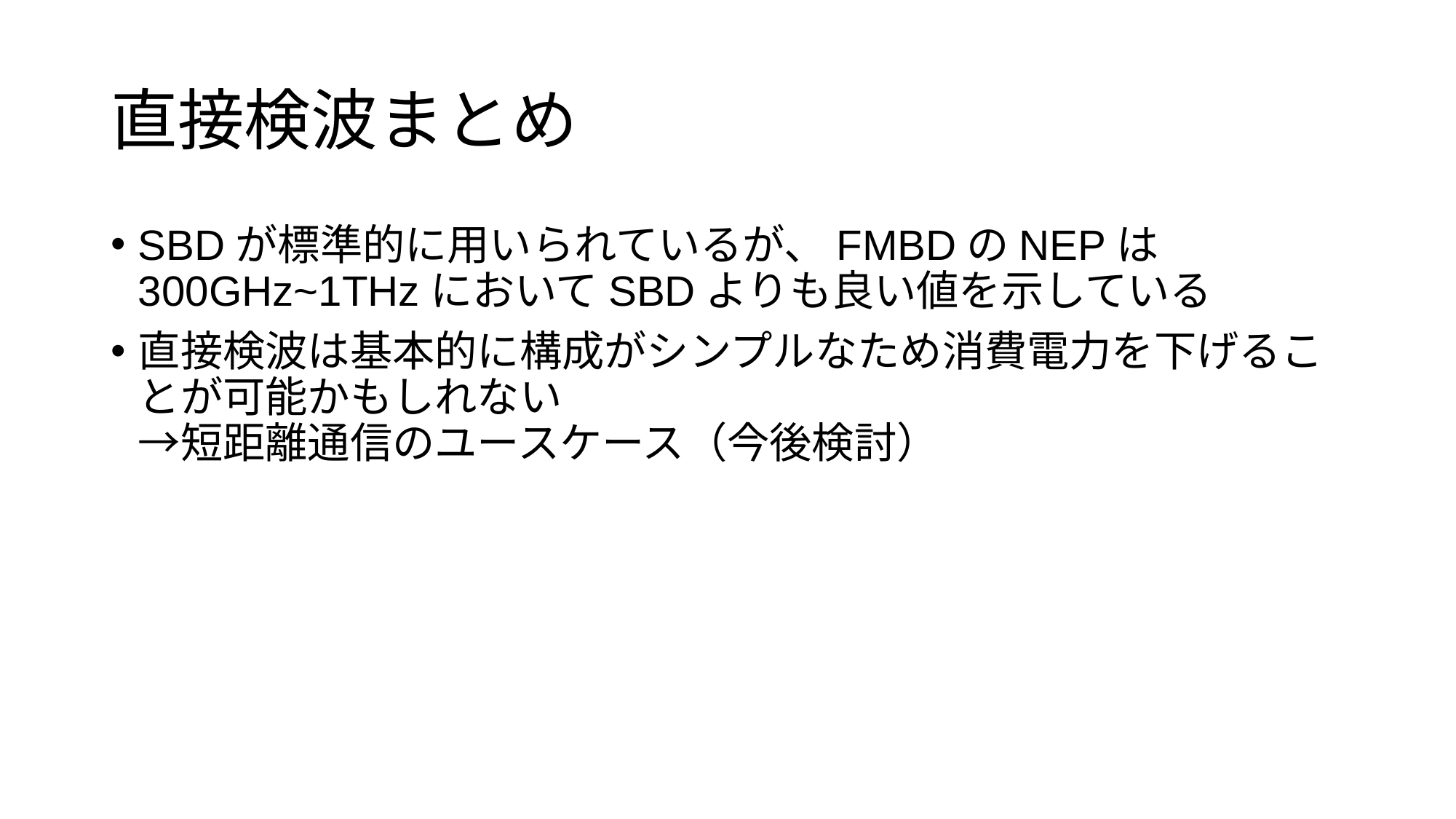

# 直接検波まとめ
SBDが標準的に用いられているが、FMBDのNEPは300GHz~1THzにおいてSBDよりも良い値を示している
直接検波は基本的に構成がシンプルなため消費電力を下げることが可能かもしれない
→短距離通信のユースケース（今後検討）